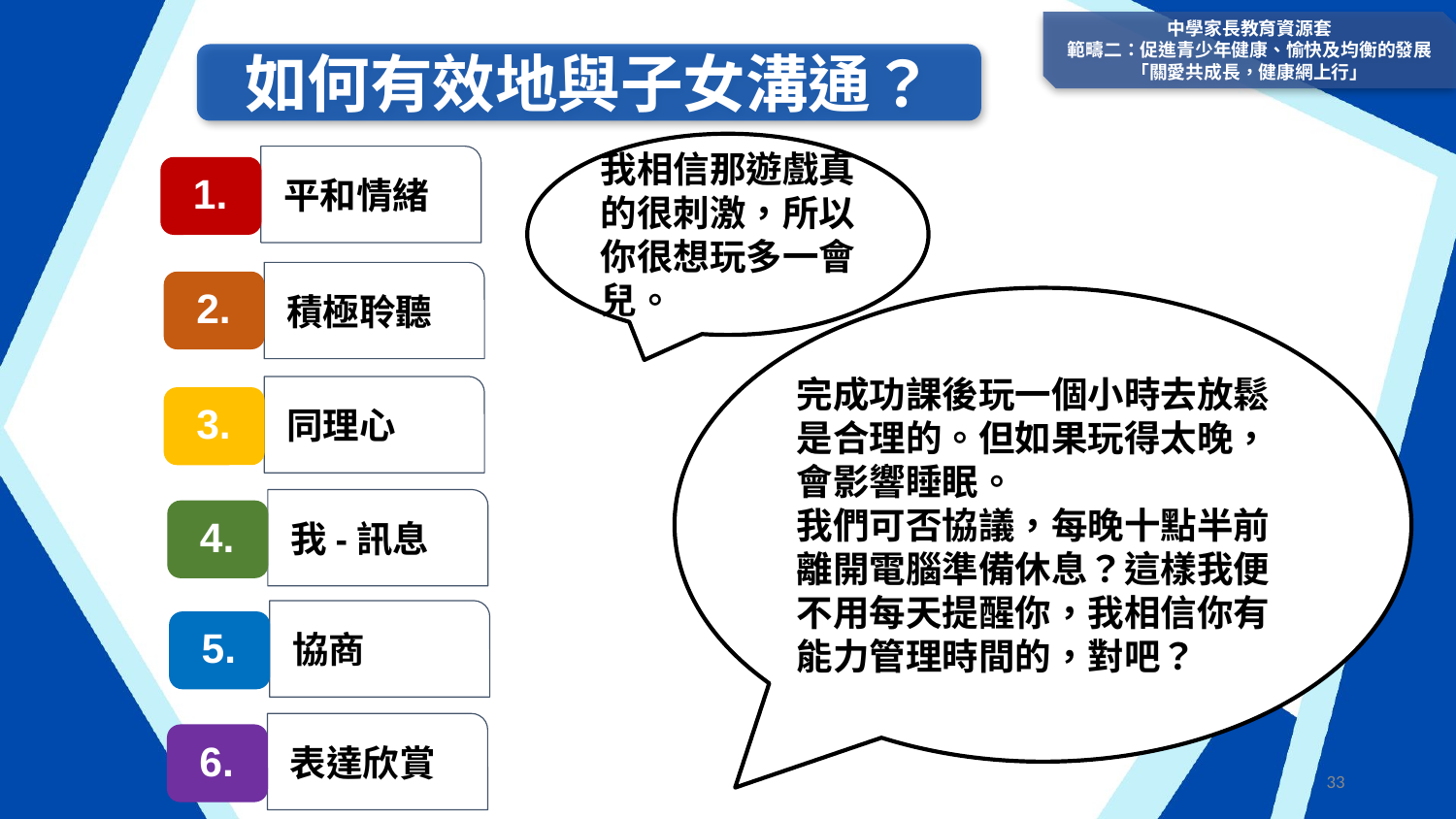

中學家長教育資源套
範疇二：促進青少年健康、愉快及均衡的發展
「關愛共成長，健康網上行」
如何有效地與子女溝通？
我相信那遊戲真的很刺激，所以你很想玩多一會兒。
平和情緒
1.
積極聆聽
2.
完成功課後玩一個小時去放鬆是合理的。但如果玩得太晚，會影響睡眠。
我們可否協議，每晚十點半前離開電腦準備休息？這樣我便不用每天提醒你，我相信你有能力管理時間的，對吧？
同理心
3.
我-訊息
4.
協商
5.
表達欣賞
6.
33